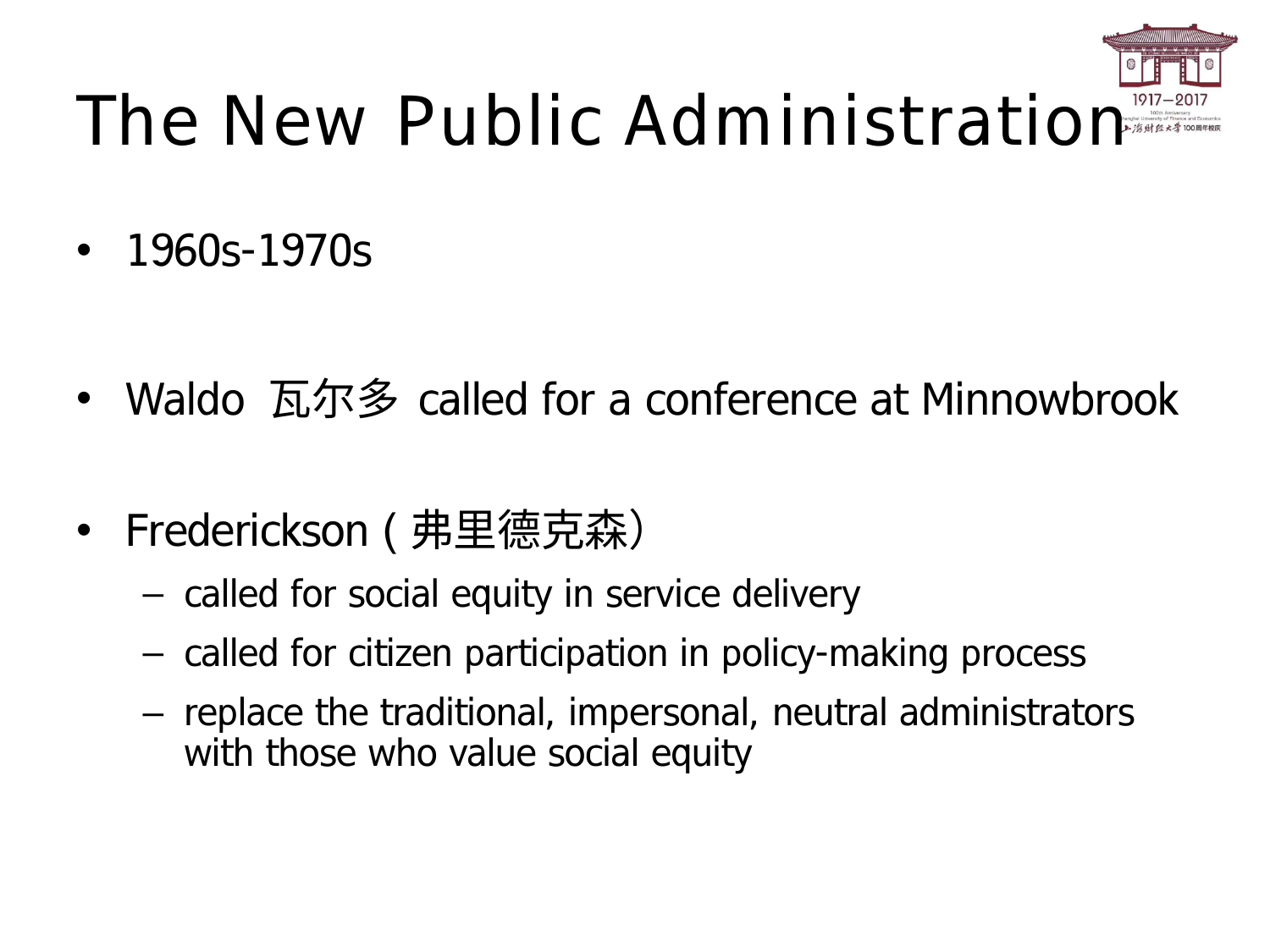

# The New Public Administration
1960s-1970s

Waldo 瓦尔多 called for a conference at Minnowbrook

Frederickson (弗里德克森）
called for social equity in service delivery
called for citizen participation in policy-making process
replace the traditional, impersonal, neutral administrators with those who value social equity